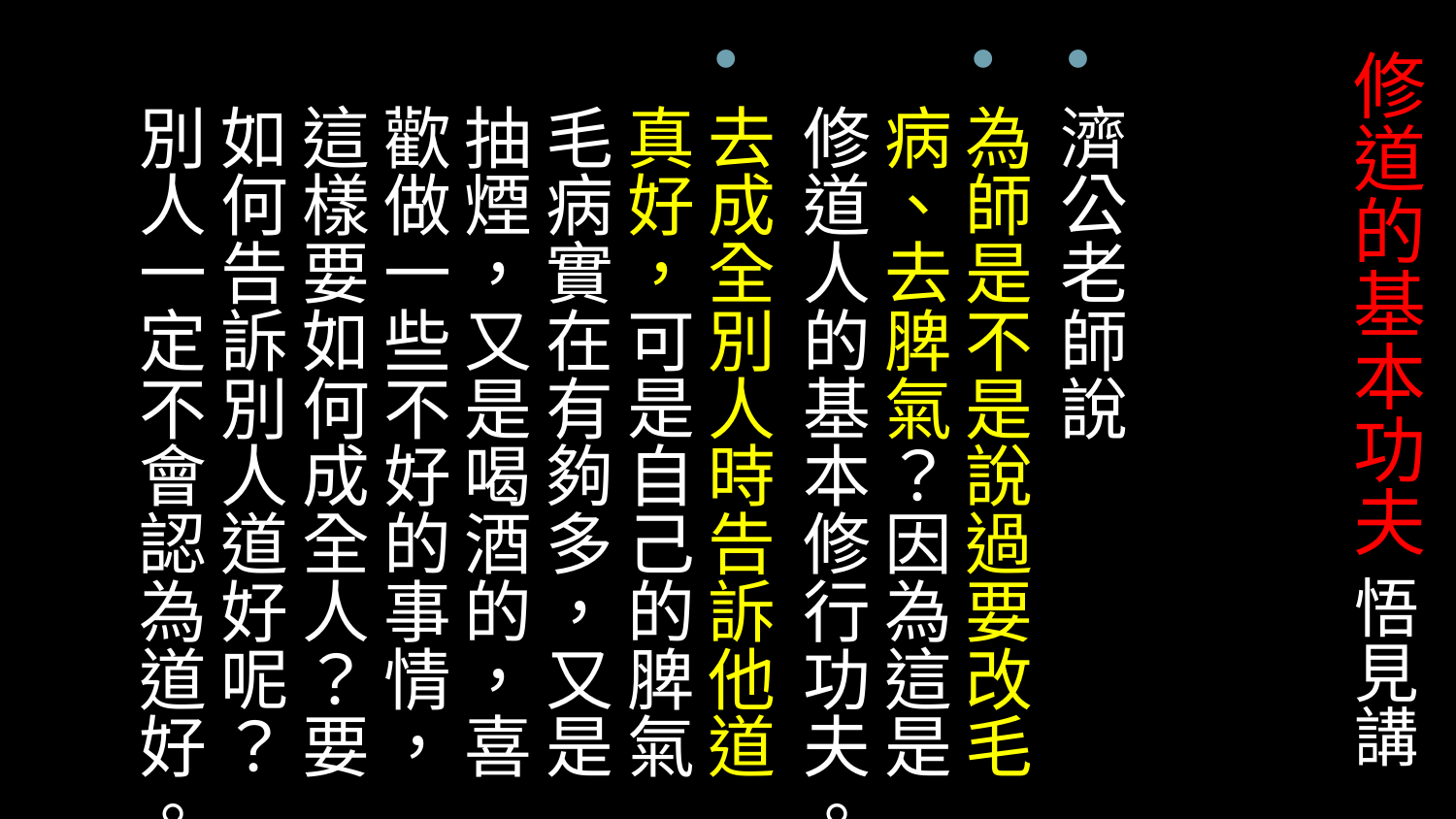

# 修道的基本功夫 悟見講
濟公老師說
為師是不是說過要改毛病、去脾氣？因為這是修道人的基本修行功夫。
去成全別人時告訴他道真好，可是自己的脾氣毛病實在有夠多，又是抽煙，又是喝酒的，喜歡做一些不好的事情，這樣要如何成全人？要如何告訴別人道好呢？別人一定不會認為道好。